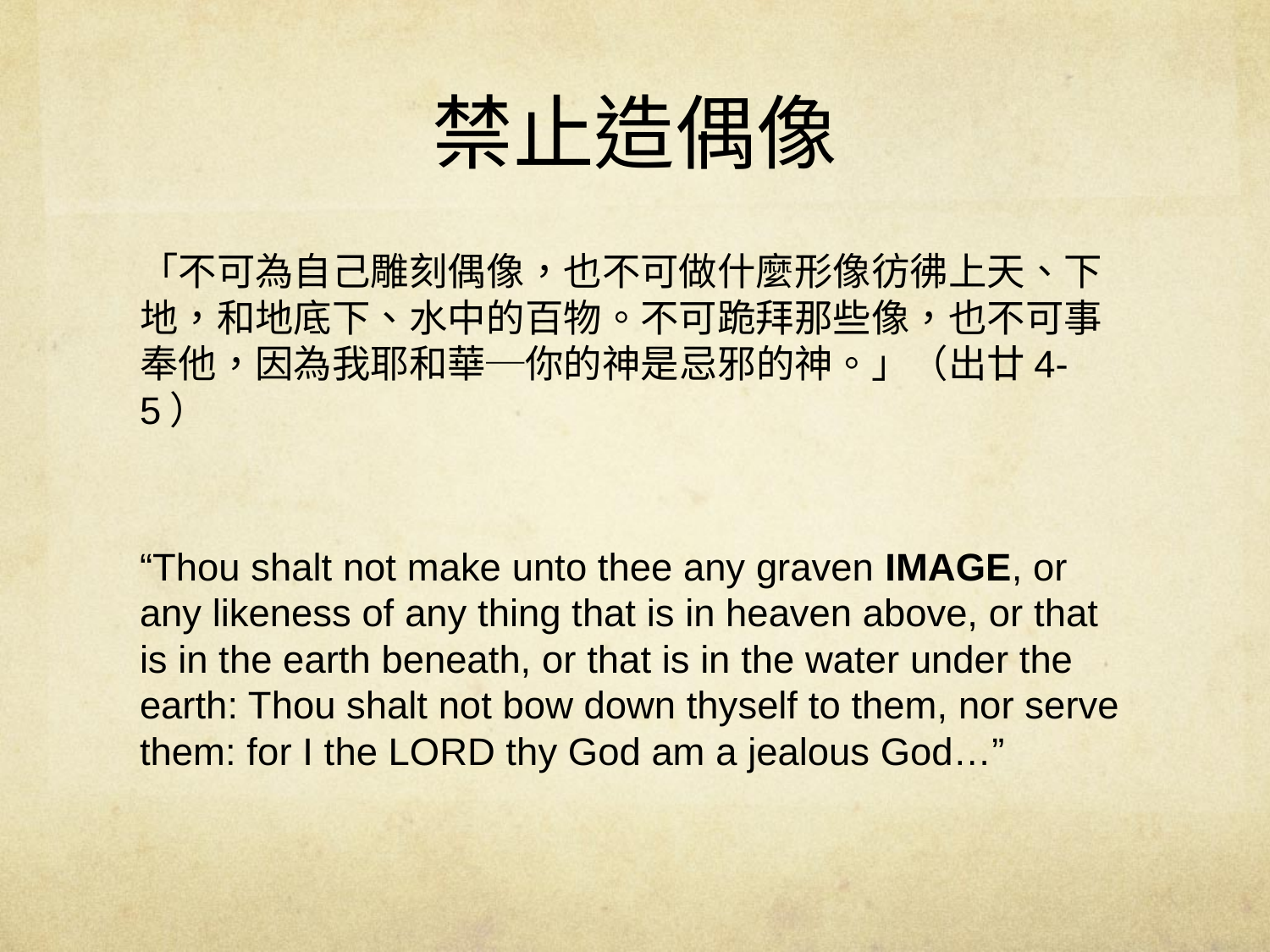

# 禁止造偶像
「不可為自己雕刻偶像，也不可做什麼形像彷彿上天、下地，和地底下、水中的百物。不可跪拜那些像，也不可事奉他，因為我耶和華─你的神是忌邪的神。」（出廿4-5）

“Thou shalt not make unto thee any graven IMAGE, or any likeness of any thing that is in heaven above, or that is in the earth beneath, or that is in the water under the earth: Thou shalt not bow down thyself to them, nor serve them: for I the LORD thy God am a jealous God…”